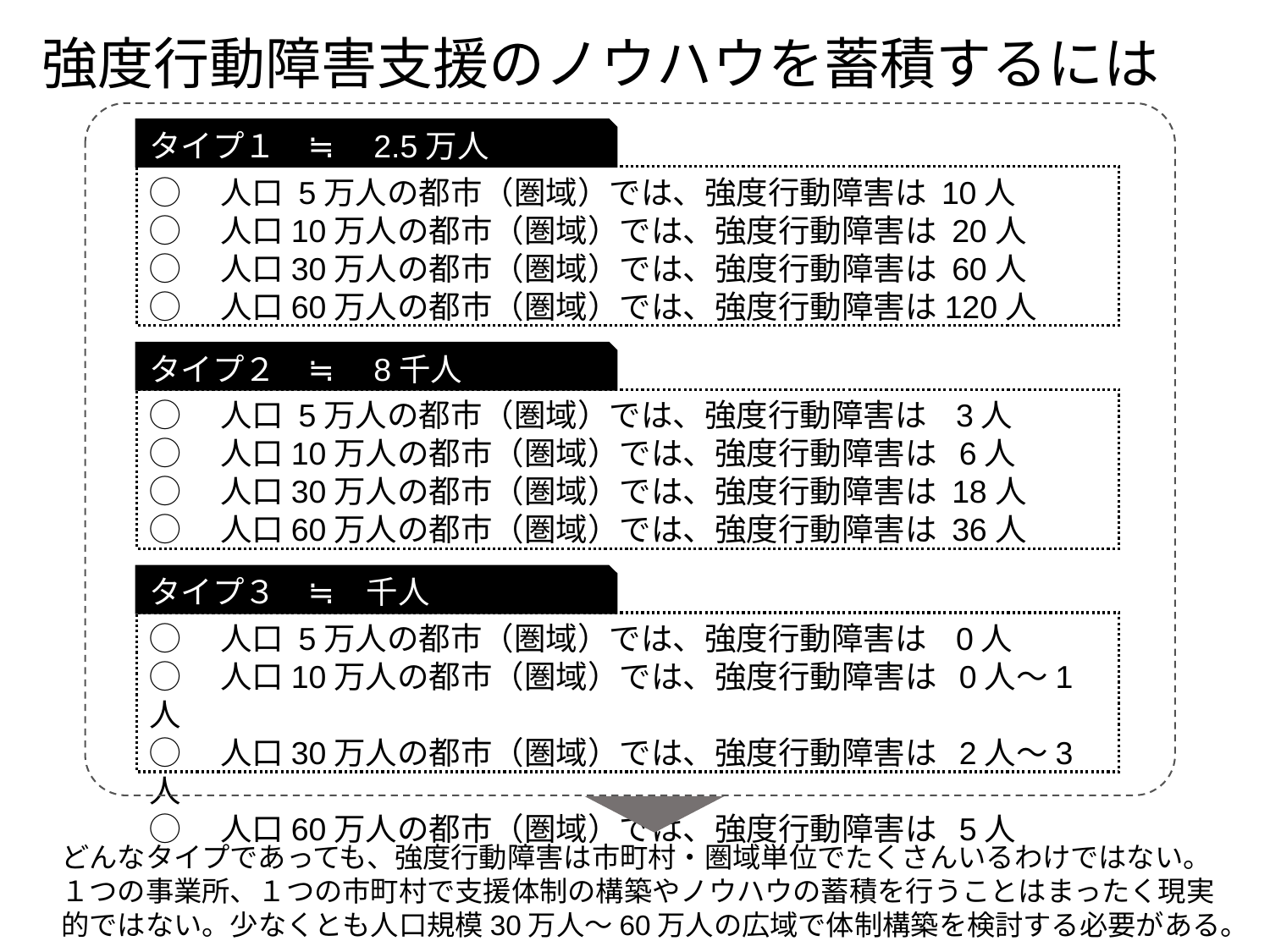

# 強度行動障害支援のノウハウを蓄積するには

タイプ１　≒　2.5万人
◯　人口 5万人の都市（圏域）では、強度行動障害は 10人
◯　人口10万人の都市（圏域）では、強度行動障害は 20人
◯　人口30万人の都市（圏域）では、強度行動障害は 60人
◯　人口60万人の都市（圏域）では、強度行動障害は120人
タイプ２　≒　8千人
◯　人口 5万人の都市（圏域）では、強度行動障害は   3人
◯　人口10万人の都市（圏域）では、強度行動障害は  6人
◯　人口30万人の都市（圏域）では、強度行動障害は 18人
◯　人口60万人の都市（圏域）では、強度行動障害は 36人
タイプ３　≒　千人
◯　人口 5万人の都市（圏域）では、強度行動障害は   0人
◯　人口10万人の都市（圏域）では、強度行動障害は  0人～1人
◯　人口30万人の都市（圏域）では、強度行動障害は  2人～3人
◯　人口60万人の都市（圏域）では、強度行動障害は  5人

どんなタイプであっても、強度行動障害は市町村・圏域単位でたくさんいるわけではない。１つの事業所、１つの市町村で支援体制の構築やノウハウの蓄積を行うことはまったく現実的ではない。少なくとも人口規模30万人～60万人の広域で体制構築を検討する必要がある。